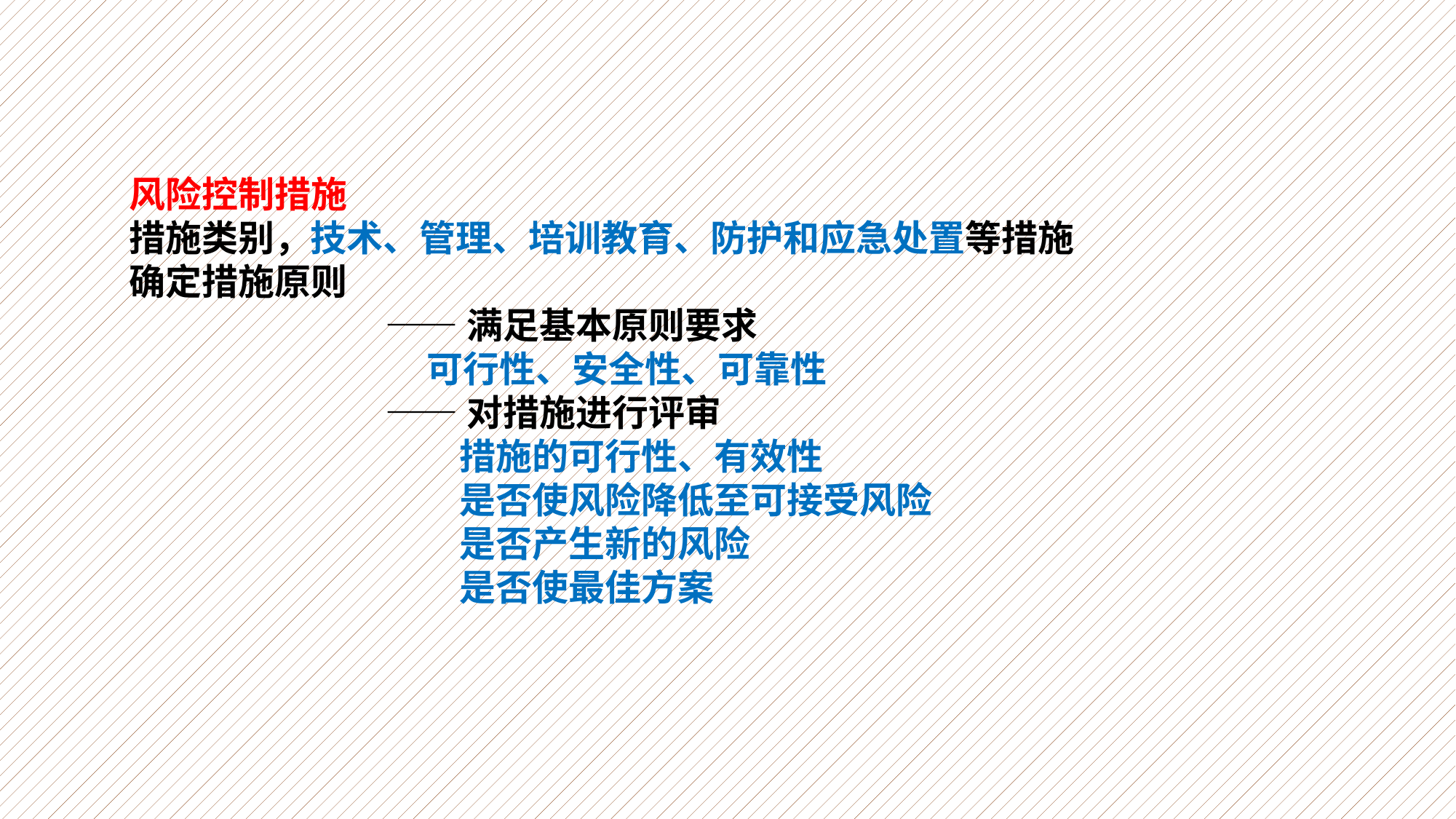

风险控制措施
措施类别，技术、管理、培训教育、防护和应急处置等措施
确定措施原则
——满足基本原则要求
    可行性、安全性、可靠性
——对措施进行评审
措施的可行性、有效性
是否使风险降低至可接受风险
是否产生新的风险
是否使最佳方案